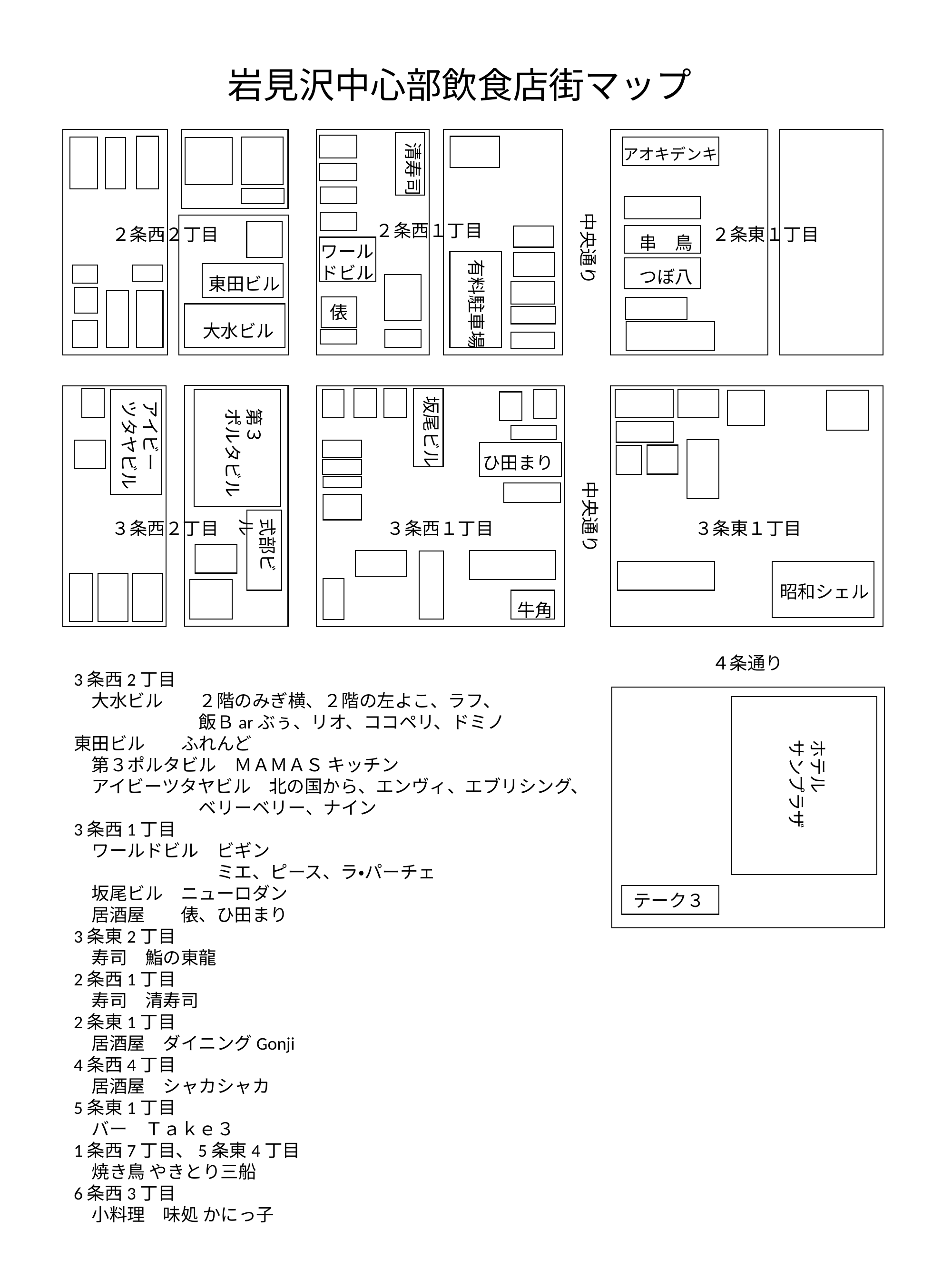

岩見沢中心部飲食店街マップ

俵

清寿司
アオキデンキ
中央通り
２条西１丁目
２条東１丁目
２条西２丁目
串　鳥
ワール
ドビル

有料駐車場
つぼ八
東田ビル
大水ビル
坂尾ビル

アイビー　ツタヤビル
第３
ポルタビル

ひ田まり
中央通り
式部ビル
３条西１丁目
３条西２丁目
３条東１丁目

昭和シェル
牛角
４条通り

ホテル
サンプラザ

テーク３
3条西2丁目
　大水ビル　　２階のみぎ横、２階の左よこ、ラフ、
　　　　　　　飯Ｂarぶぅ、リオ、ココペリ、ドミノ
東田ビル　　ふれんど
　第３ポルタビル　ＭＡＭＡＳ キッチン
　アイビーツタヤビル　北の国から、エンヴィ、エブリシング、
　　　　　　　ベリーベリー、ナイン
3条西1丁目
　ワールドビル　ビギン
　　　　　　　　ミエ、ピース、ラ・パーチェ
　坂尾ビル　ニューロダン
　居酒屋　　俵、ひ田まり
3条東2丁目
　寿司　鮨の東龍
2条西1丁目
　寿司　清寿司
2条東1丁目
　居酒屋　ダイニングGonji
4条西4丁目
　居酒屋　シャカシャカ
5条東1丁目
　バー　Ｔａｋｅ３
1条西7丁目、5条東4丁目
　焼き鳥 やきとり三船
6条西3丁目
　小料理　味処 かにっ子